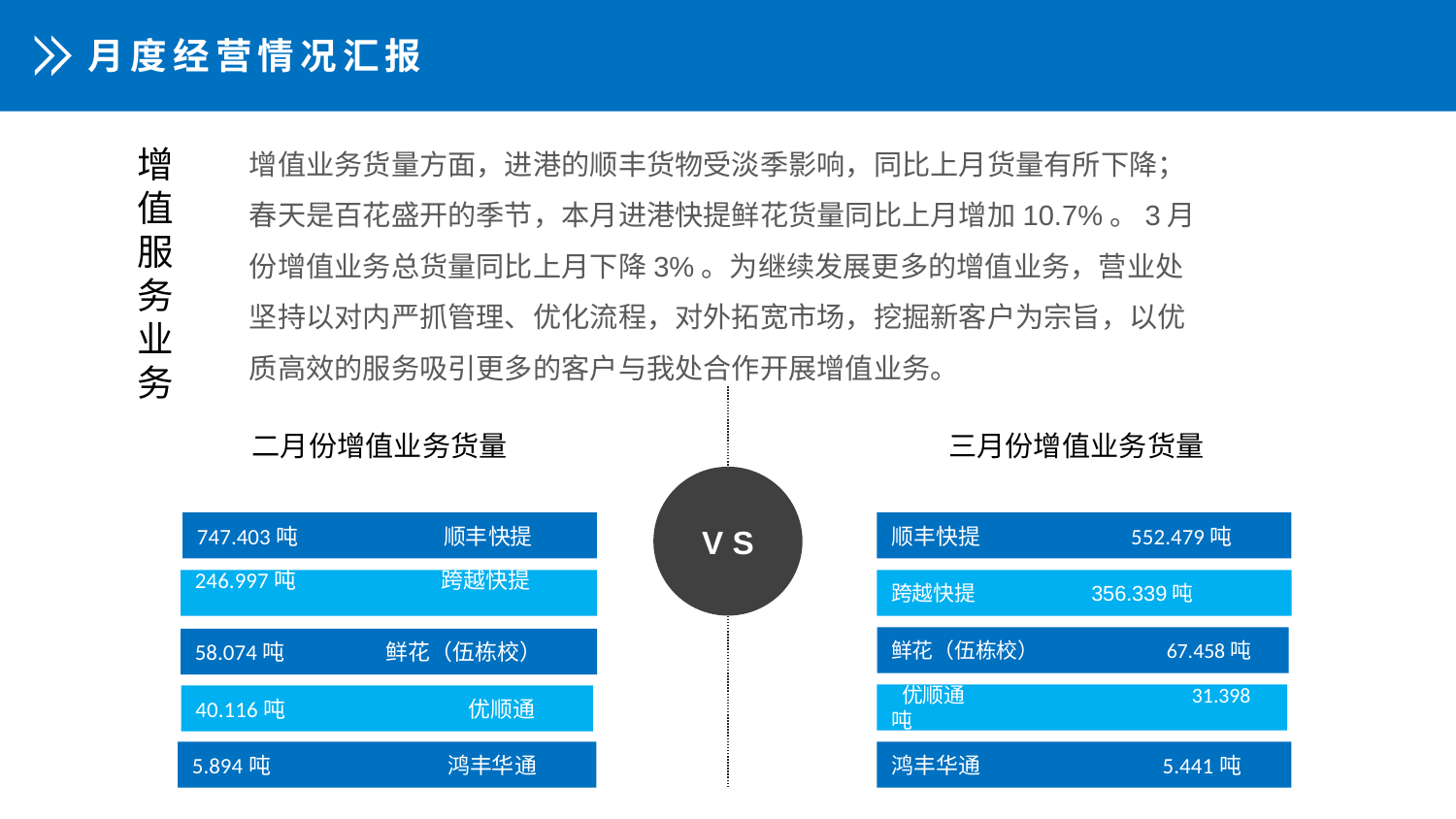

月度经营情况汇报

增值业务货量方面，进港的顺丰货物受淡季影响，同比上月货量有所下降；春天是百花盛开的季节，本月进港快提鲜花货量同比上月增加10.7%。3月份增值业务总货量同比上月下降3%。为继续发展更多的增值业务，营业处坚持以对内严抓管理、优化流程，对外拓宽市场，挖掘新客户为宗旨，以优质高效的服务吸引更多的客户与我处合作开展增值业务。
增值服务业务
二月份增值业务货量
三月份增值业务货量

V S
顺丰快提                       552.479吨
747.403吨                       顺丰快提
246.997吨                       跨越快提
跨越快提                        356.339吨
鲜花（伍栋校）                     67.458吨
58.074吨                鲜花（伍栋校）
 优顺通                                      31.398吨
40.116吨                             优顺通
5.894吨                            鸿丰华通
鸿丰华通                            5.441吨